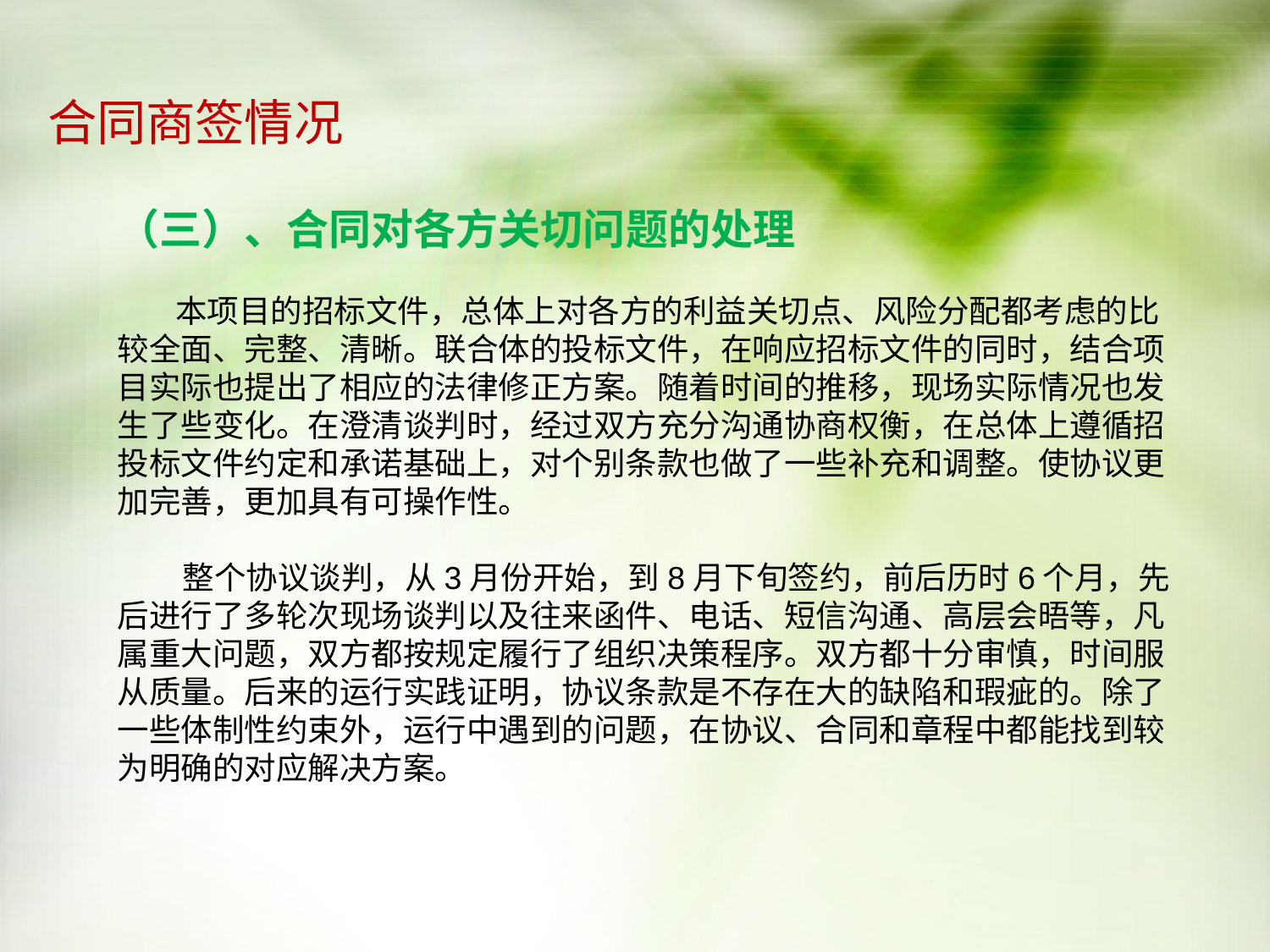

合同商签情况

（三）、合同对各方关切问题的处理

       本项目的招标文件，总体上对各方的利益关切点、风险分配都考虑的比较全面、完整、清晰。联合体的投标文件，在响应招标文件的同时，结合项目实际也提出了相应的法律修正方案。随着时间的推移，现场实际情况也发生了些变化。在澄清谈判时，经过双方充分沟通协商权衡，在总体上遵循招投标文件约定和承诺基础上，对个别条款也做了一些补充和调整。使协议更加完善，更加具有可操作性。

        整个协议谈判，从3月份开始，到8月下旬签约，前后历时6个月，先后进行了多轮次现场谈判以及往来函件、电话、短信沟通、高层会晤等，凡属重大问题，双方都按规定履行了组织决策程序。双方都十分审慎，时间服从质量。后来的运行实践证明，协议条款是不存在大的缺陷和瑕疵的。除了一些体制性约束外，运行中遇到的问题，在协议、合同和章程中都能找到较为明确的对应解决方案。